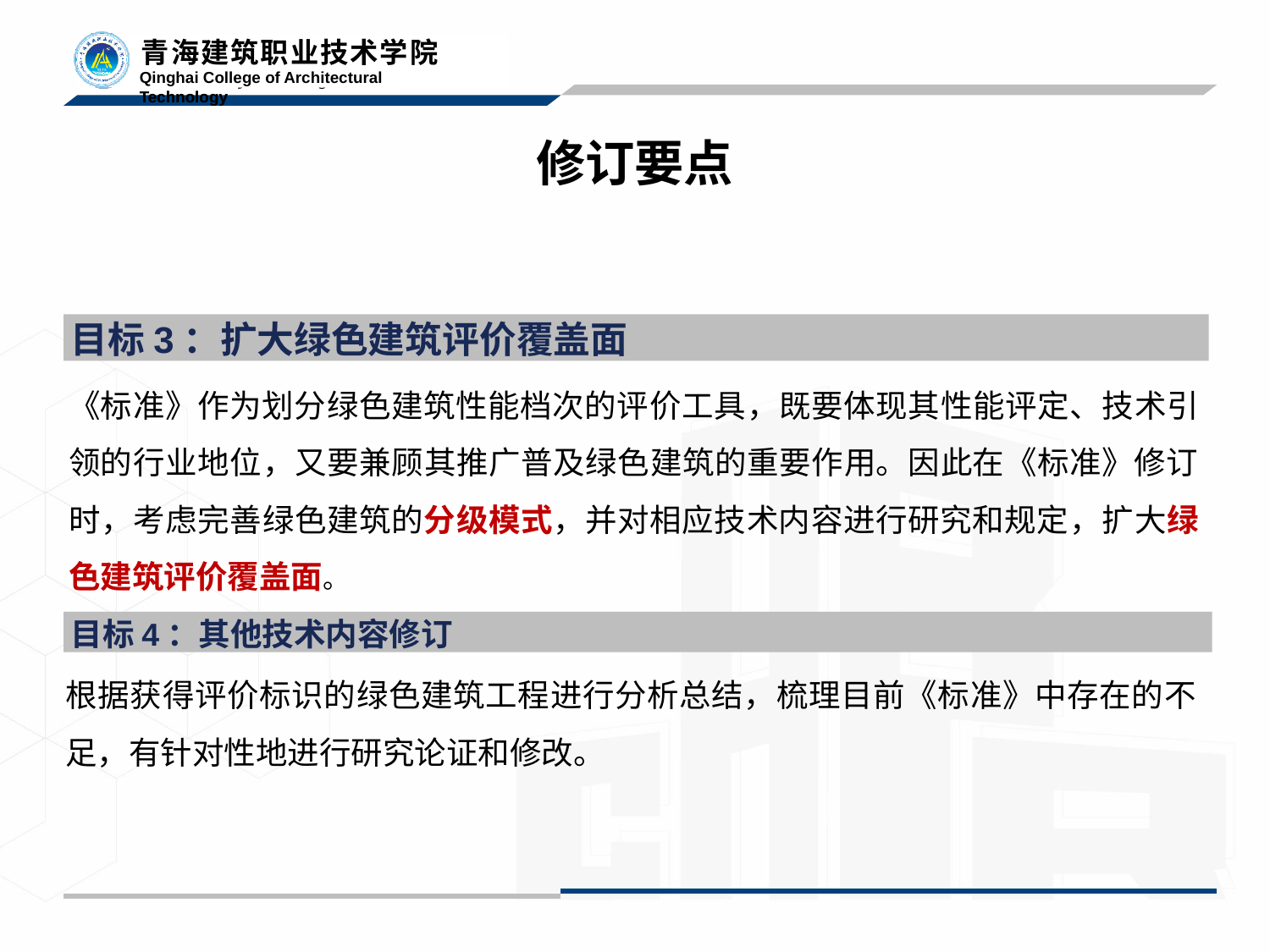

# 修订要点
目标3：扩大绿色建筑评价覆盖面
《标准》作为划分绿色建筑性能档次的评价工具，既要体现其性能评定、技术引 领的行业地位，又要兼顾其推广普及绿色建筑的重要作用。因此在《标准》修订 时，考虑完善绿色建筑的分级模式，并对相应技术内容进行研究和规定，扩大绿 色建筑评价覆盖面。
目标4：其他技术内容修订
根据获得评价标识的绿色建筑工程进行分析总结，梳理目前《标准》中存在的不 足，有针对性地进行研究论证和修改。